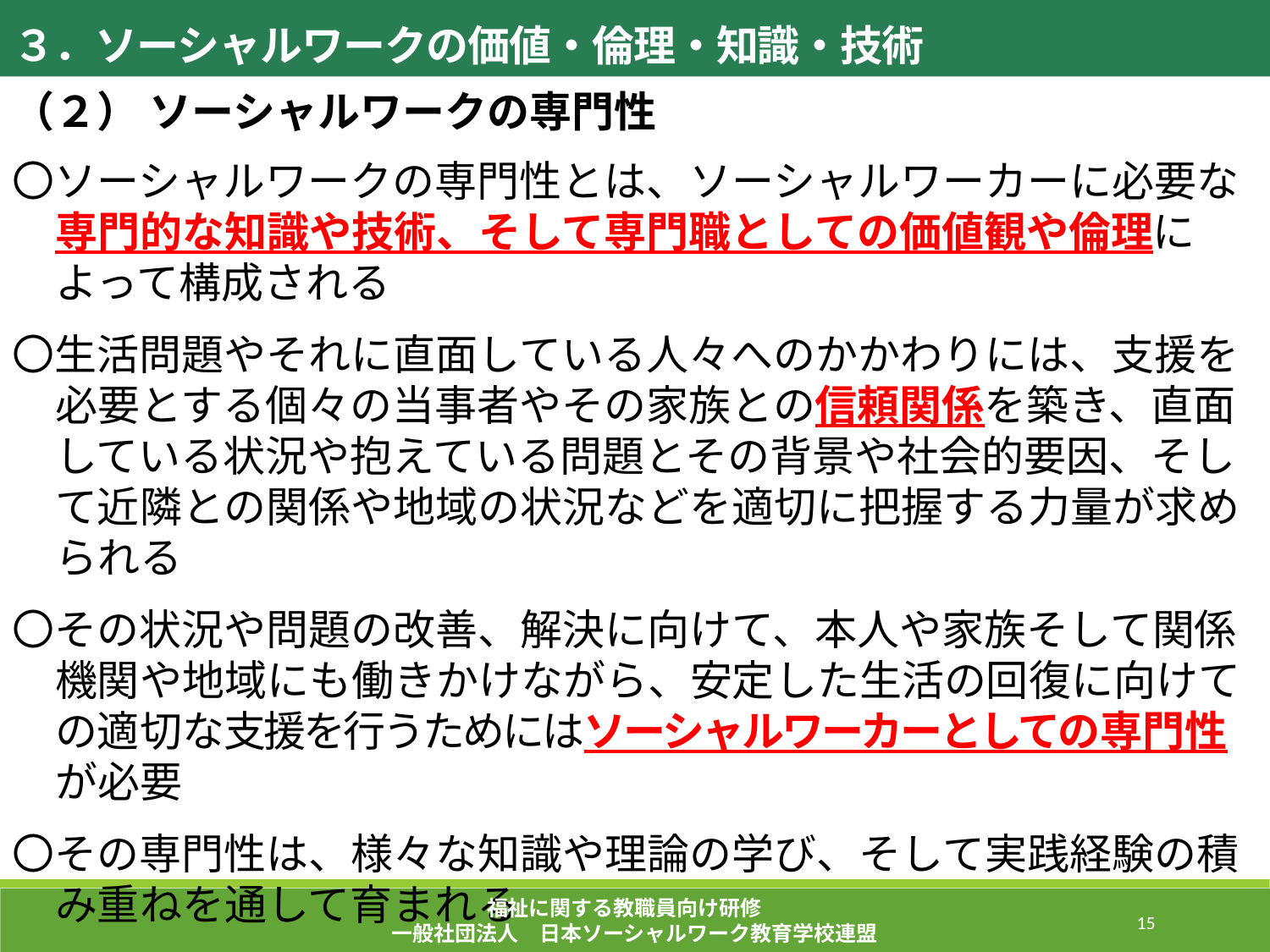

３．ソーシャルワークの価値・倫理・知識・技術
（２） ソーシャルワークの専門性
〇ソーシャルワークの専門性とは、ソーシャルワーカーに必要な専門的な知識や技術、そして専門職としての価値観や倫理によって構成される
〇生活問題やそれに直面している人々へのかかわりには、支援を必要とする個々の当事者やその家族との信頼関係を築き、直面している状況や抱えている問題とその背景や社会的要因、そして近隣との関係や地域の状況などを適切に把握する力量が求められる
〇その状況や問題の改善、解決に向けて、本人や家族そして関係機関や地域にも働きかけながら、安定した生活の回復に向けての適切な支援を行うためにはソーシャルワーカーとしての専門性が必要
〇その専門性は、様々な知識や理論の学び、そして実践経験の積み重ねを通して育まれる
福祉に関する教職員向け研修
一般社団法人　日本ソーシャルワーク教育学校連盟
15